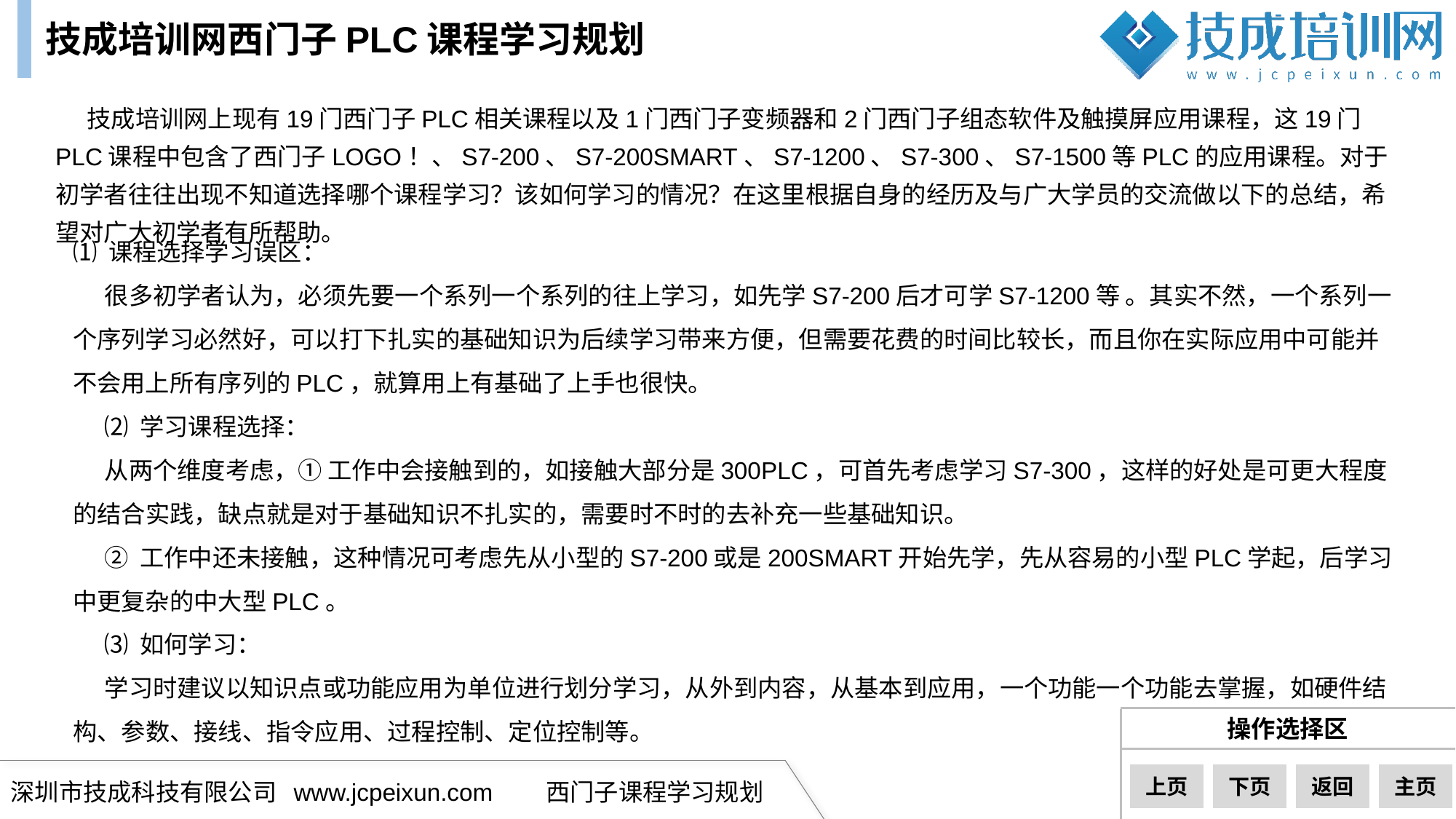

技成培训网西门子PLC课程学习规划
技成培训网上现有19门西门子PLC相关课程以及1门西门子变频器和2门西门子组态软件及触摸屏应用课程，这19门PLC课程中包含了西门子LOGO！、S7-200、S7-200SMART、S7-1200、S7-300、S7-1500等PLC的应用课程。对于初学者往往出现不知道选择哪个课程学习？该如何学习的情况？在这里根据自身的经历及与广大学员的交流做以下的总结，希望对广大初学者有所帮助。
⑴ 课程选择学习误区：
很多初学者认为，必须先要一个系列一个系列的往上学习，如先学S7-200后才可学S7-1200等 。其实不然，一个系列一个序列学习必然好，可以打下扎实的基础知识为后续学习带来方便，但需要花费的时间比较长，而且你在实际应用中可能并不会用上所有序列的PLC，就算用上有基础了上手也很快。
⑵ 学习课程选择：
从两个维度考虑，① 工作中会接触到的，如接触大部分是300PLC，可首先考虑学习S7-300，这样的好处是可更大程度的结合实践，缺点就是对于基础知识不扎实的，需要时不时的去补充一些基础知识。
② 工作中还未接触，这种情况可考虑先从小型的S7-200或是200SMART开始先学，先从容易的小型PLC学起，后学习中更复杂的中大型PLC。
⑶ 如何学习：
学习时建议以知识点或功能应用为单位进行划分学习，从外到内容，从基本到应用，一个功能一个功能去掌握，如硬件结构、参数、接线、指令应用、过程控制、定位控制等。
下一页
上页
下页
返回
主页